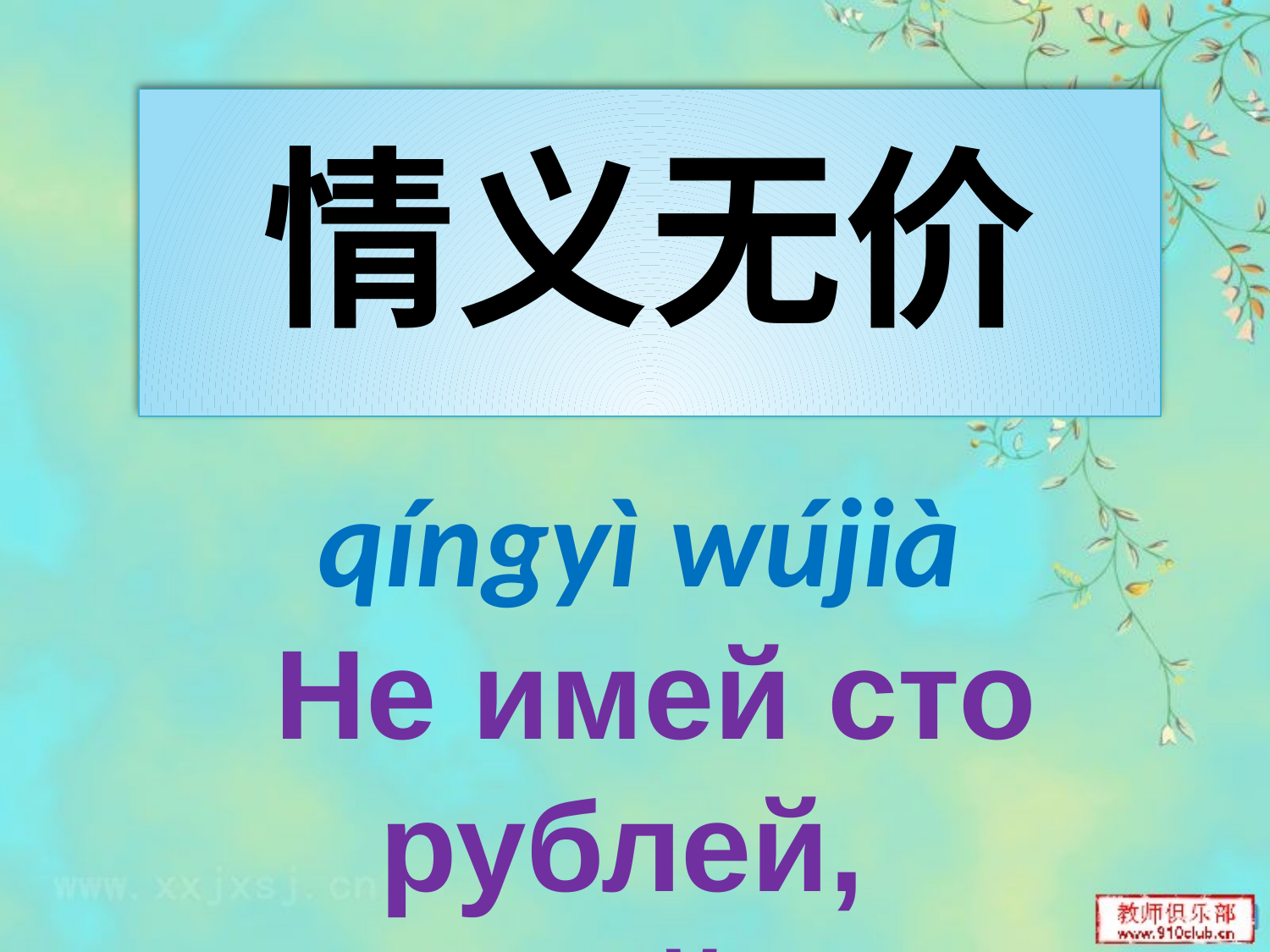

情义无价

qíngyì wújià
 Не имей сто рублей,
а имей сто друзей